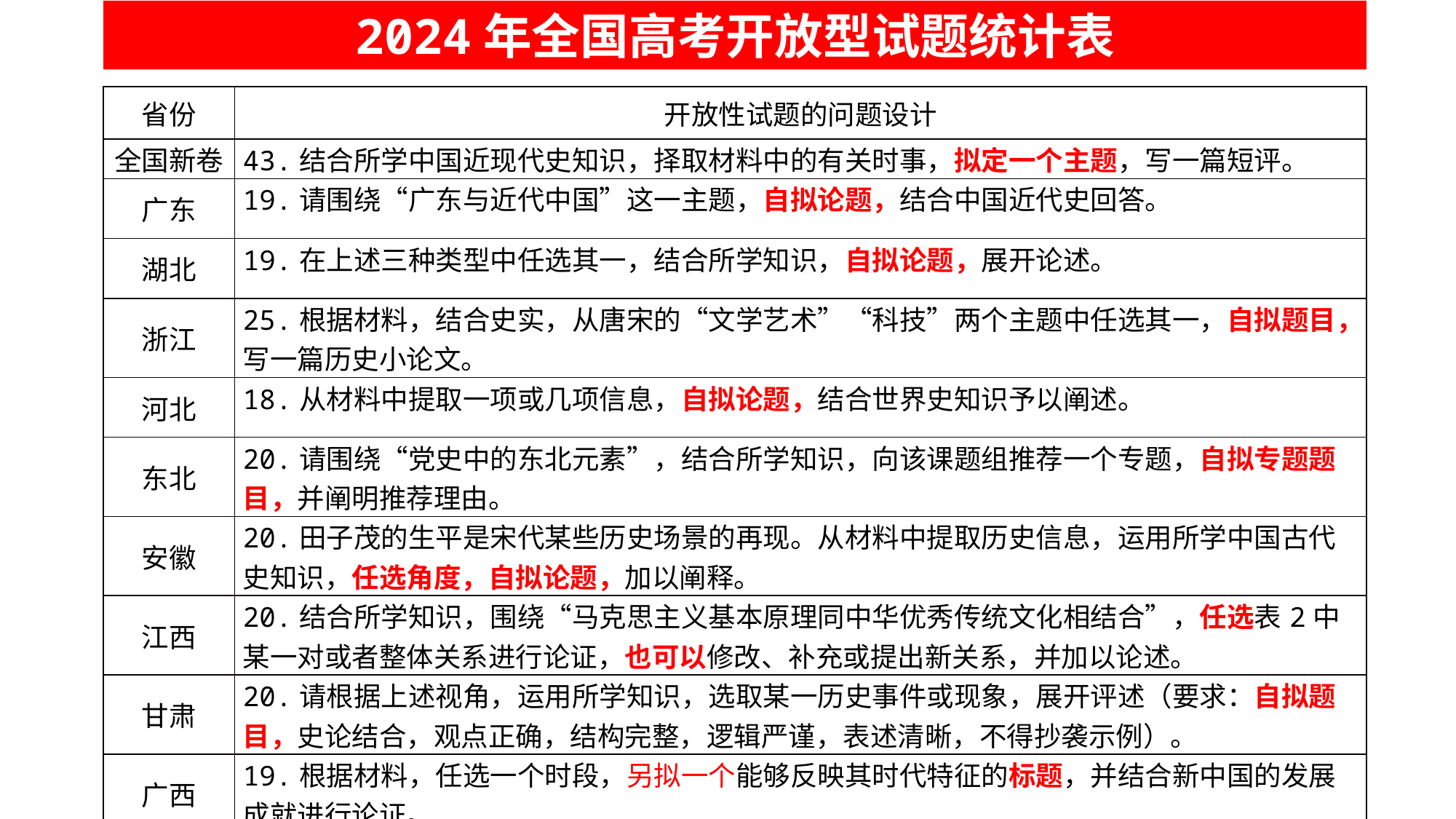

2024年全国高考开放型试题统计表
| 省份 | 开放性试题的问题设计 |
| --- | --- |
| 全国新卷 | 43.结合所学中国近现代史知识，择取材料中的有关时事，拟定一个主题，写一篇短评。 |
| 广东 | 19.请围绕“广东与近代中国”这一主题，自拟论题，结合中国近代史回答。 |
| 湖北 | 19.在上述三种类型中任选其一，结合所学知识，自拟论题，展开论述。 |
| 浙江 | 25.根据材料，结合史实，从唐宋的“文学艺术”“科技”两个主题中任选其一，自拟题目，写一篇历史小论文。 |
| 河北 | 18.从材料中提取一项或几项信息，自拟论题，结合世界史知识予以阐述。 |
| 东北 | 20.请围绕“党史中的东北元素”，结合所学知识，向该课题组推荐一个专题，自拟专题题目，并阐明推荐理由。 |
| 安徽 | 20.田子茂的生平是宋代某些历史场景的再现。从材料中提取历史信息，运用所学中国古代史知识，任选角度，自拟论题，加以阐释。 |
| 江西 | 20.结合所学知识，围绕“马克思主义基本原理同中华优秀传统文化相结合”，任选表2中某一对或者整体关系进行论证，也可以修改、补充或提出新关系，并加以论述。 |
| 甘肃 | 20.请根据上述视角，运用所学知识，选取某一历史事件或现象，展开评述（要求：自拟题目，史论结合，观点正确，结构完整，逻辑严谨，表述清晰，不得抄袭示例）。 |
| 广西 | 19.根据材料，任选一个时段，另拟一个能够反映其时代特征的标题，并结合新中国的发展成就进行论证。 |